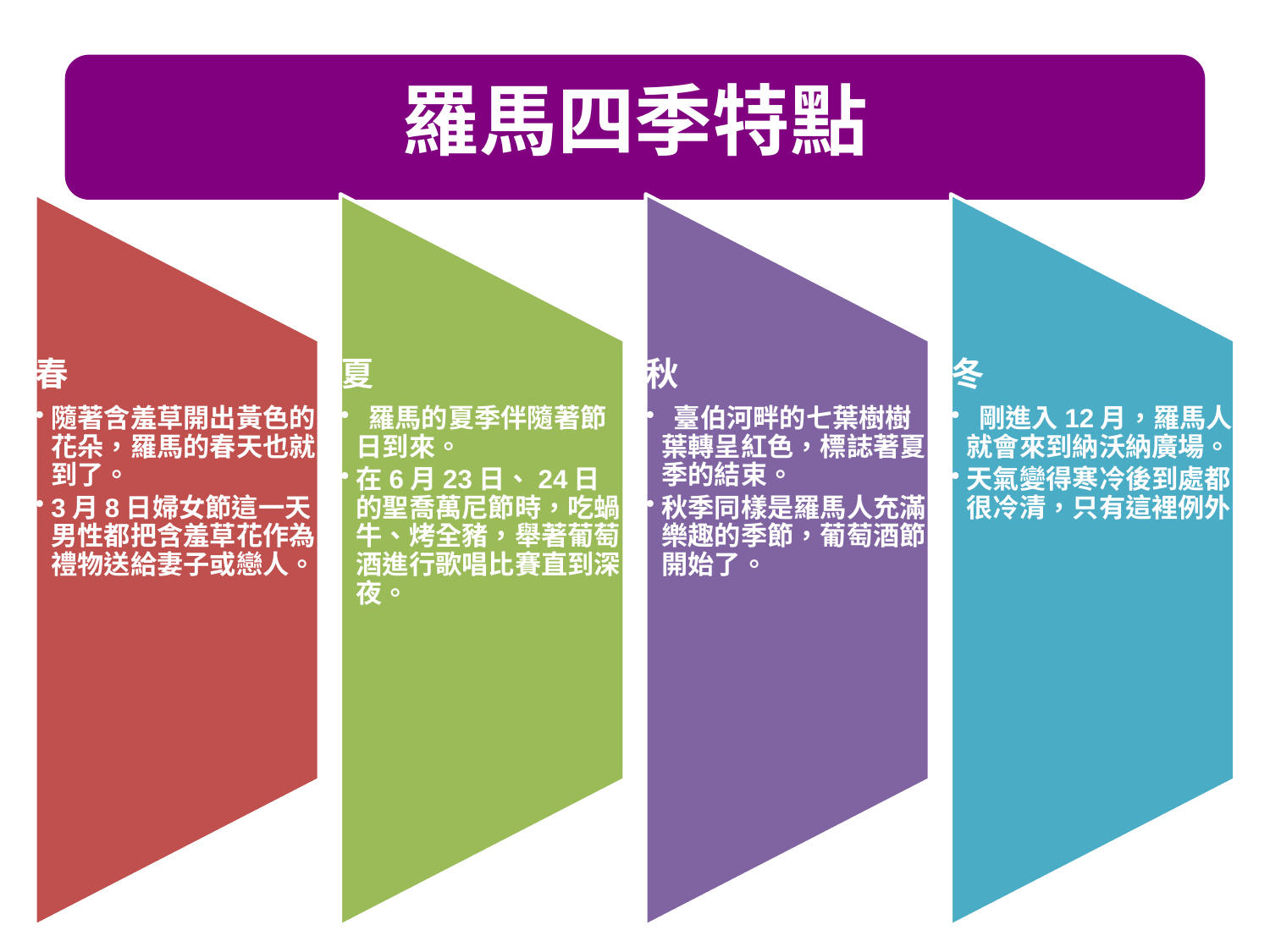

羅馬四季特點
春
隨著含羞草開出黃色的花朵，羅馬的春天也就到了。
3月8日婦女節這一天，男性都把含羞草花作為禮物送給妻子或戀人。
夏
 羅馬的夏季伴隨著節日到來。
在6月23日、24日的聖喬萬尼節時，吃蝸牛、烤全豬，舉著葡萄酒進行歌唱比賽直到深夜。
秋
 臺伯河畔的七葉樹樹葉轉呈紅色，標誌著夏季的結束。
秋季同樣是羅馬人充滿樂趣的季節，葡萄酒節開始了。
冬
 剛進入12月，羅馬人就會來到納沃納廣場。
天氣變得寒冷後到處都很冷清，只有這裡例外。